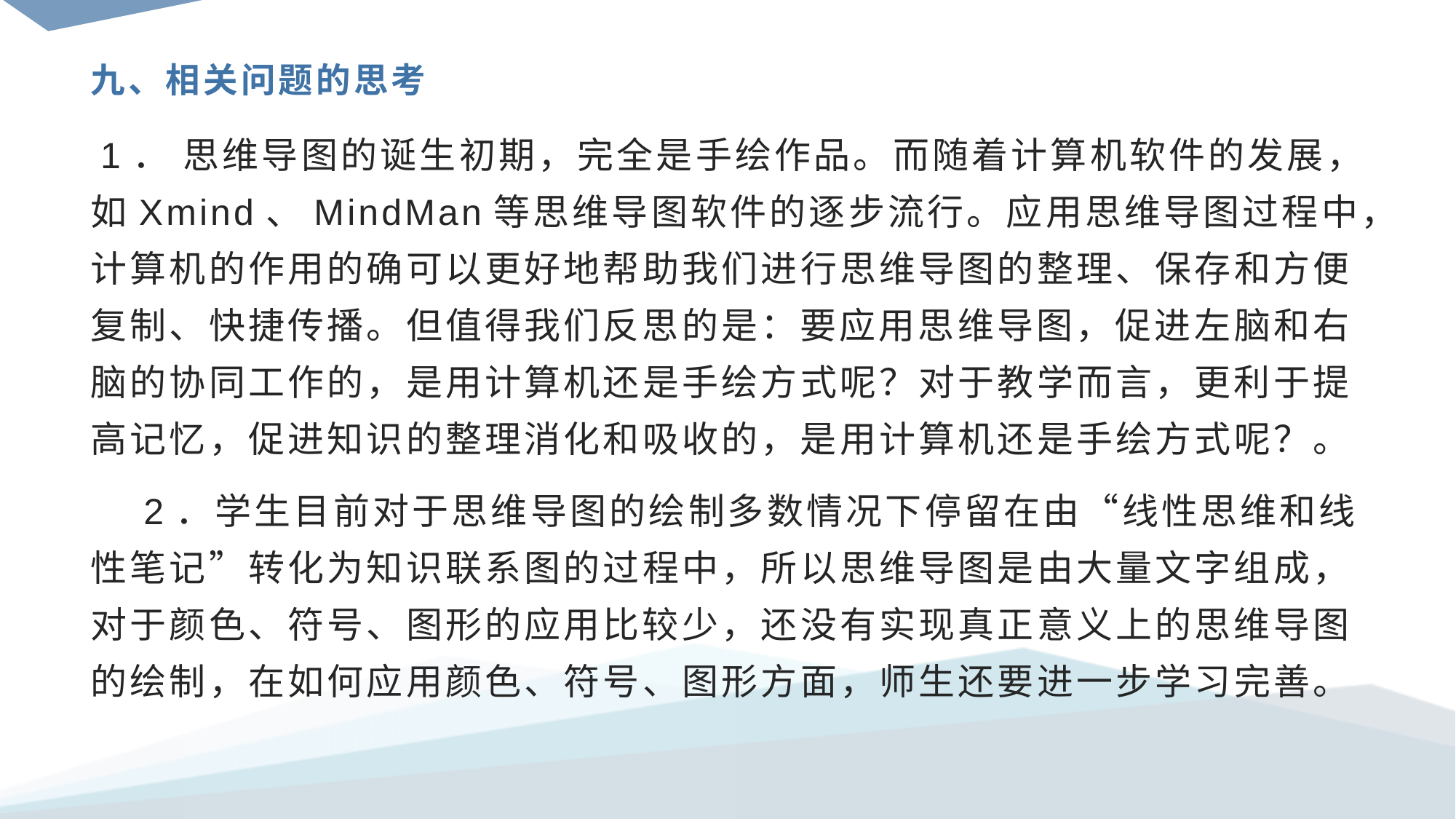

# 九、相关问题的思考
 1． 思维导图的诞生初期，完全是手绘作品。而随着计算机软件的发展，如Xmind、MindMan等思维导图软件的逐步流行。应用思维导图过程中，计算机的作用的确可以更好地帮助我们进行思维导图的整理、保存和方便复制、快捷传播。但值得我们反思的是：要应用思维导图，促进左脑和右脑的协同工作的，是用计算机还是手绘方式呢？对于教学而言，更利于提高记忆，促进知识的整理消化和吸收的，是用计算机还是手绘方式呢？。
    2．学生目前对于思维导图的绘制多数情况下停留在由“线性思维和线性笔记”转化为知识联系图的过程中，所以思维导图是由大量文字组成，对于颜色、符号、图形的应用比较少，还没有实现真正意义上的思维导图的绘制，在如何应用颜色、符号、图形方面，师生还要进一步学习完善。